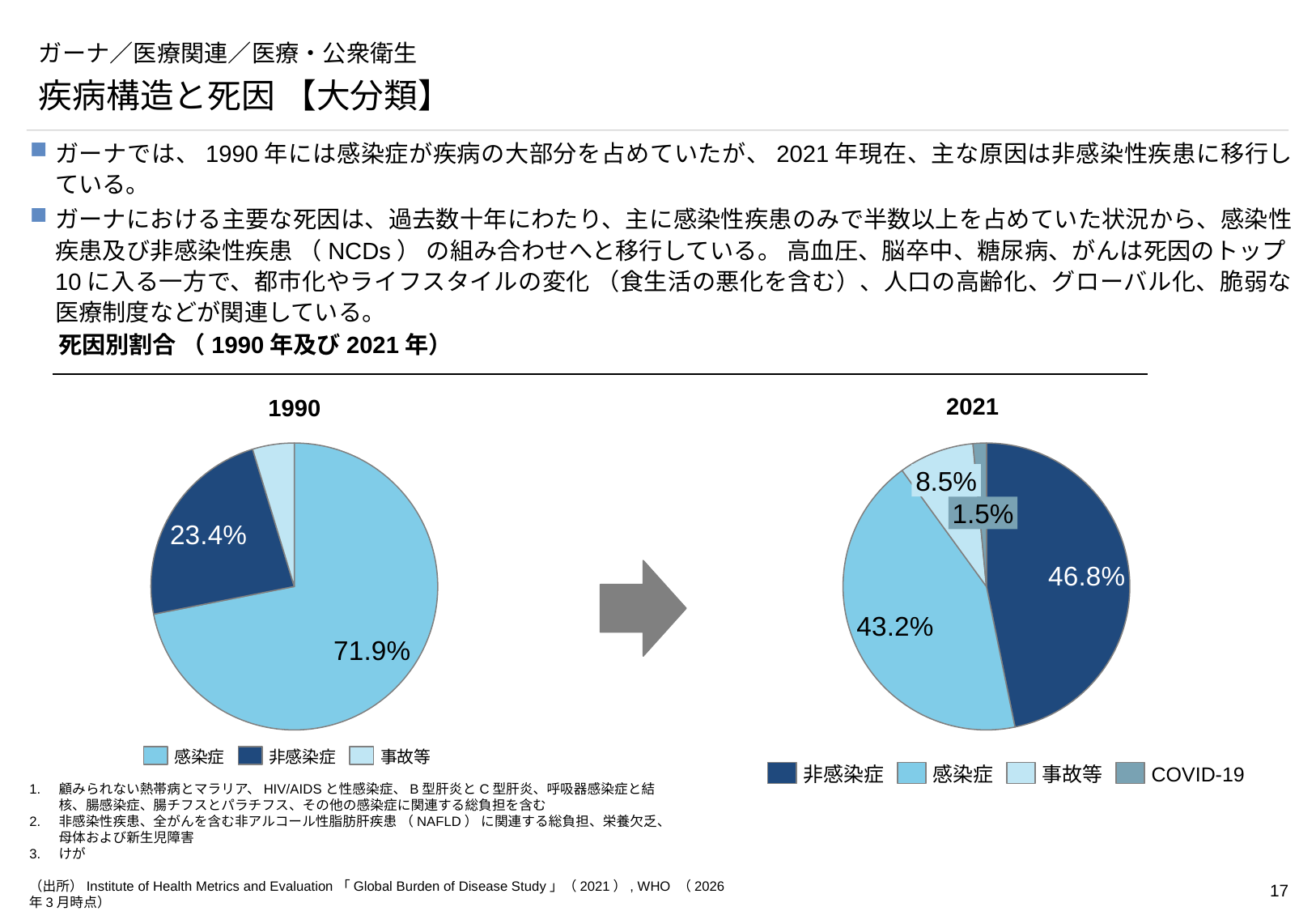

# ガーナ／医療関連／医療・公衆衛生
疾病構造と死因 【大分類】
ガーナでは、1990年には感染症が疾病の大部分を占めていたが、2021年現在、主な原因は非感染性疾患に移行している。
ガーナにおける主要な死因は、過去数十年にわたり、主に感染性疾患のみで半数以上を占めていた状況から、感染性疾患及び非感染性疾患 （NCDs） の組み合わせへと移行している。 高血圧、脳卒中、糖尿病、がんは死因のトップ10に入る一方で、都市化やライフスタイルの変化 （食生活の悪化を含む）、人口の高齢化、グローバル化、脆弱な医療制度などが関連している。
死因別割合 （1990年及び2021年）
2021

### Chart

| Category |  |
|---|---|

### Chart

| Category |  |
|---|---|
1990
8.5%
1.5%

感染症
非感染症
事故等

非感染症
感染症
事故等
COVID-19

顧みられない熱帯病とマラリア、HIV/AIDSと性感染症、B型肝炎とC型肝炎、呼吸器感染症と結核、腸感染症、腸チフスとパラチフス、その他の感染症に関連する総負担を含む
非感染性疾患、全がんを含む非アルコール性脂肪肝疾患 （NAFLD） に関連する総負担、栄養欠乏、母体および新生児障害
けが

（出所）Institute of Health Metrics and Evaluation「Global Burden of Disease Study」（2021）, WHO （2026年3月時点）